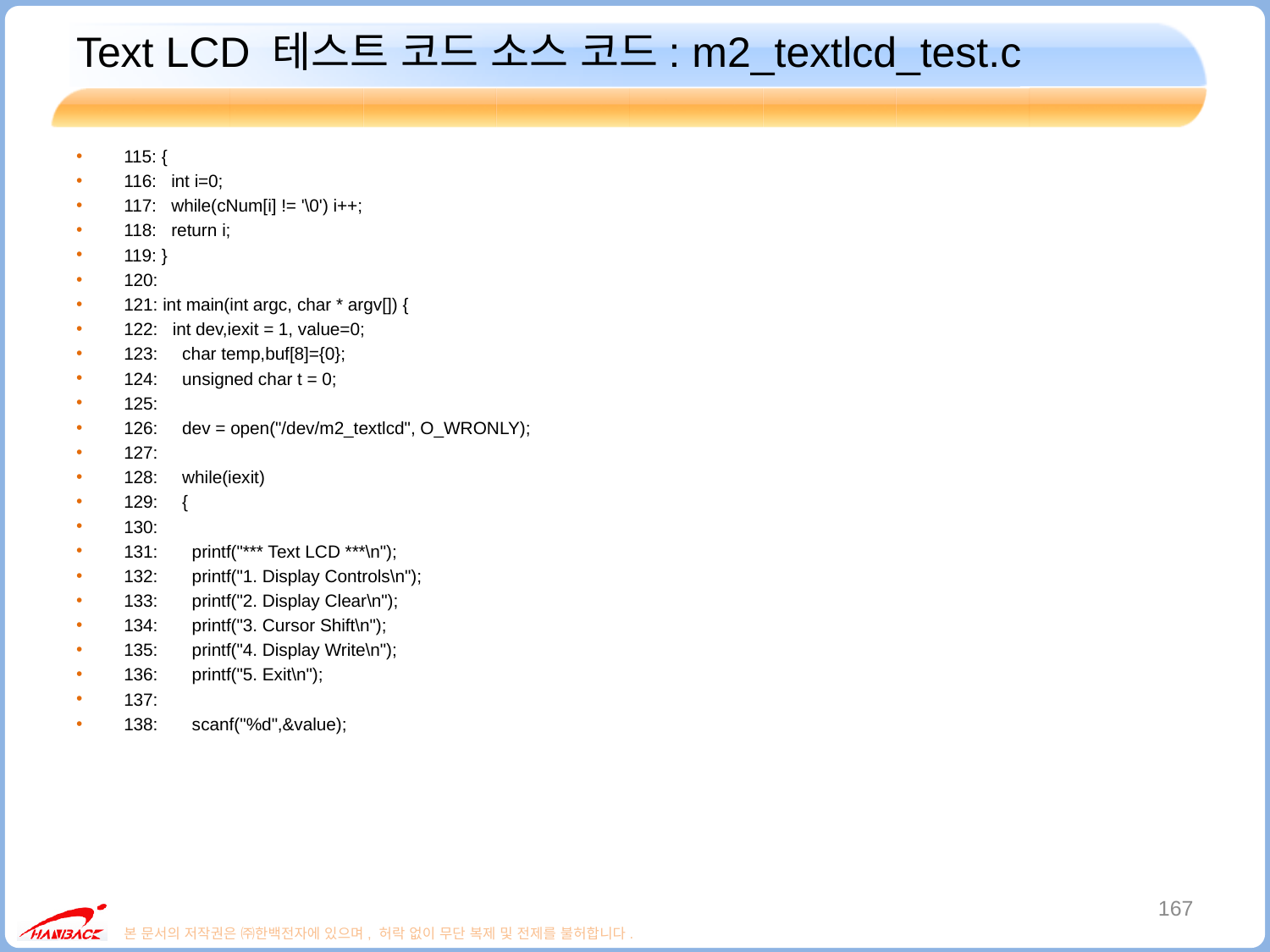

# Text LCD 테스트 코드 소스 코드: m2_textlcd_test.c
115: {
116:   int i=0;
117:   while(cNum[i] != '\0') i++;
118:   return i;
119: }
120:
121: int main(int argc, char * argv[]) {
122:   int dev,iexit = 1, value=0;
123:     char temp,buf[8]={0};
124:     unsigned char t = 0;
125:
126:     dev = open("/dev/m2_textlcd", O_WRONLY);
127:
128:     while(iexit)
129:     {
130:
131:       printf("*** Text LCD ***\n");
132:       printf("1. Display Controls\n");
133:       printf("2. Display Clear\n");
134:       printf("3. Cursor Shift\n");
135:       printf("4. Display Write\n");
136:       printf("5. Exit\n");
137:
138:       scanf("%d",&value);
167